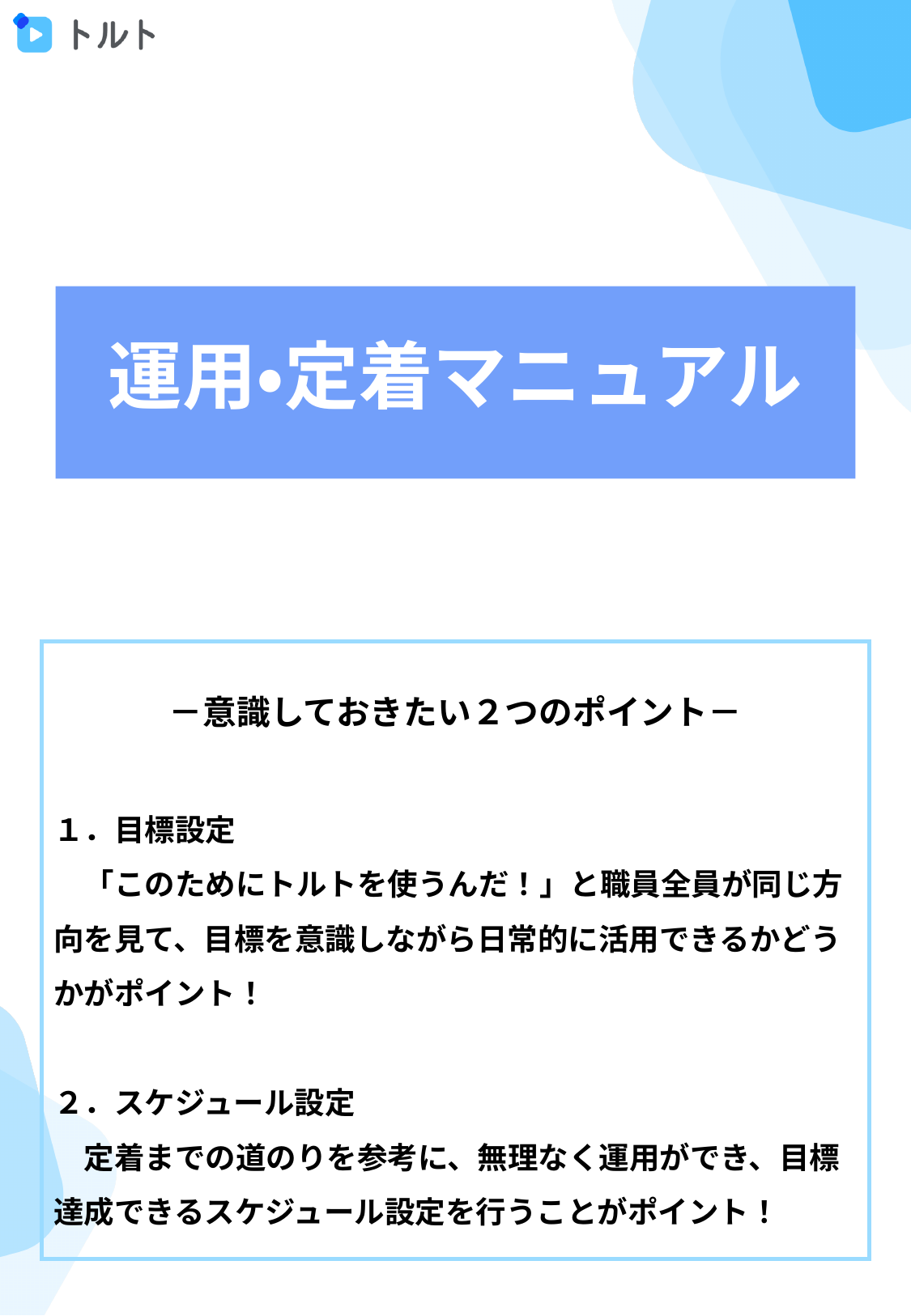

運用・定着マニュアル
－意識しておきたい２つのポイント－

１．目標設定
　「このためにトルトを使うんだ！」と職員全員が同じ方向を見て、目標を意識しながら日常的に活用できるかどうかがポイント！

２．スケジュール設定
　定着までの道のりを参考に、無理なく運用ができ、目標達成できるスケジュール設定を行うことがポイント！